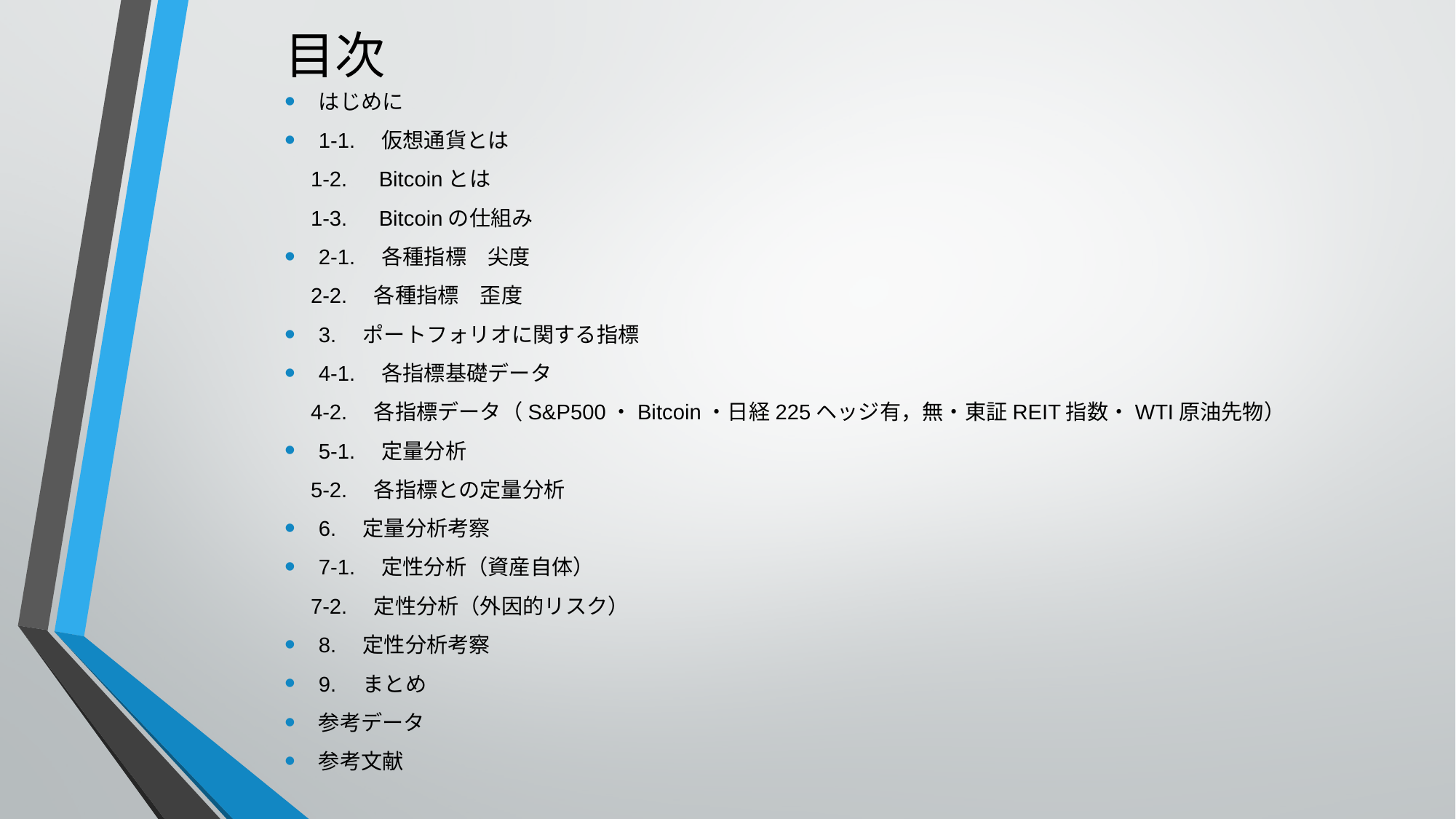

# 目次
はじめに
1-1.　仮想通貨とは
　1-2.　Bitcoinとは
　1-3.　Bitcoinの仕組み
2-1.　各種指標　尖度
　2-2.　各種指標　歪度
3.　ポートフォリオに関する指標
4-1.　各指標基礎データ
　4-2.　各指標データ（S&P500・Bitcoin・日経225ヘッジ有，無・東証REIT指数・WTI原油先物）
5-1.　定量分析
　5-2.　各指標との定量分析
6.　定量分析考察
7-1.　定性分析（資産自体）
　7-2.　定性分析（外因的リスク）
8.　定性分析考察
9.　まとめ
参考データ
参考文献